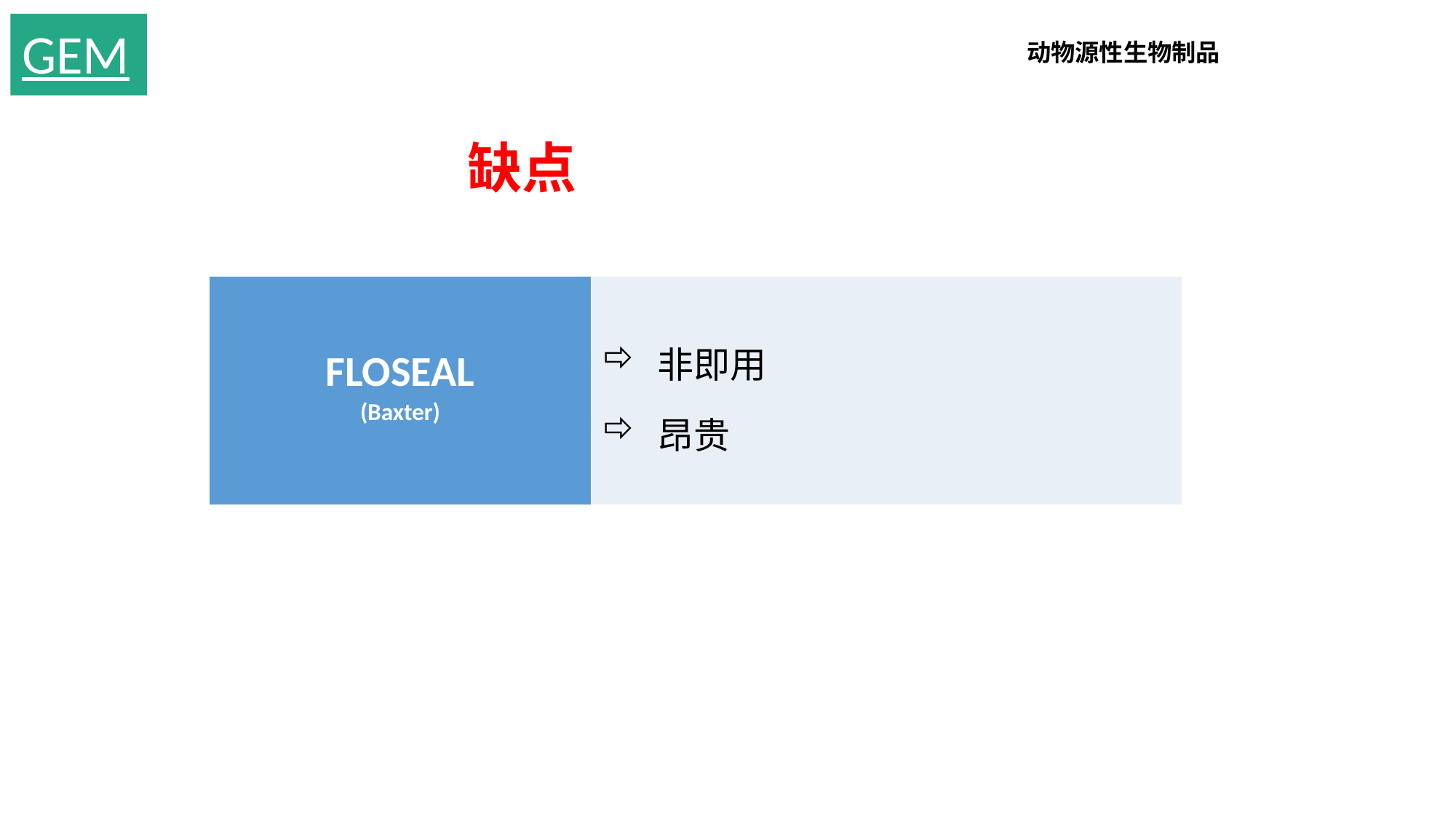

GEM
动物源性生物制品
缺点
| FLOSEAL (Baxter) | 非即用 昂贵 |
| --- | --- |